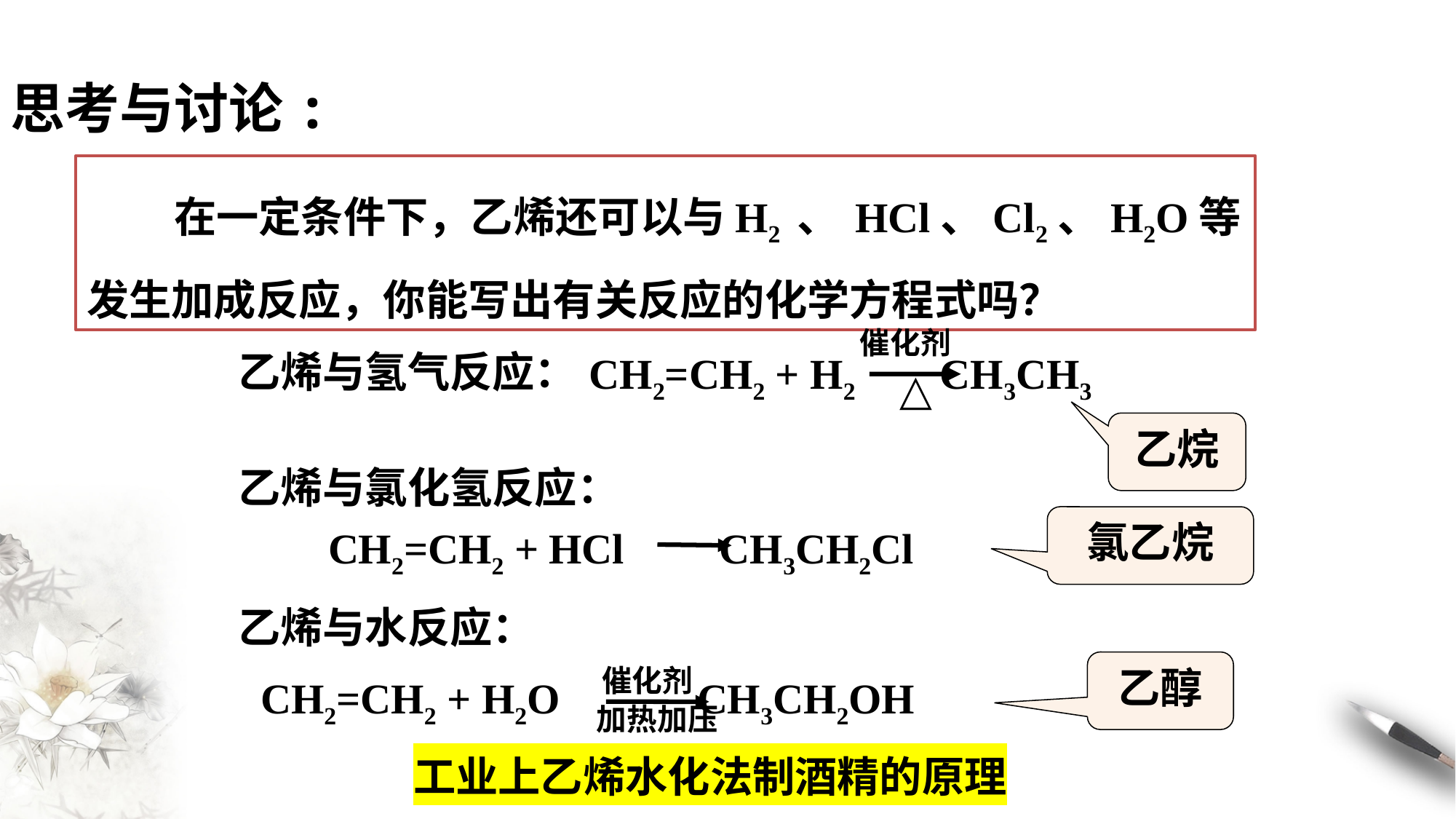

思考与讨论:
        在一定条件下，乙烯还可以与H2 、 HCl、Cl2、H2O等发生加成反应，你能写出有关反应的化学方程式吗？
催化剂
CH2=CH2 + H2        CH3CH3

乙烯与氢气反应：
△
乙烷
乙烯与氯化氢反应：

CH2=CH2 + HCl         CH3CH2Cl

氯乙烷
乙烯与水反应：
乙醇
催化剂
CH2=CH2 + H2O             CH3CH2OH
加热加压

工业上乙烯水化法制酒精的原理